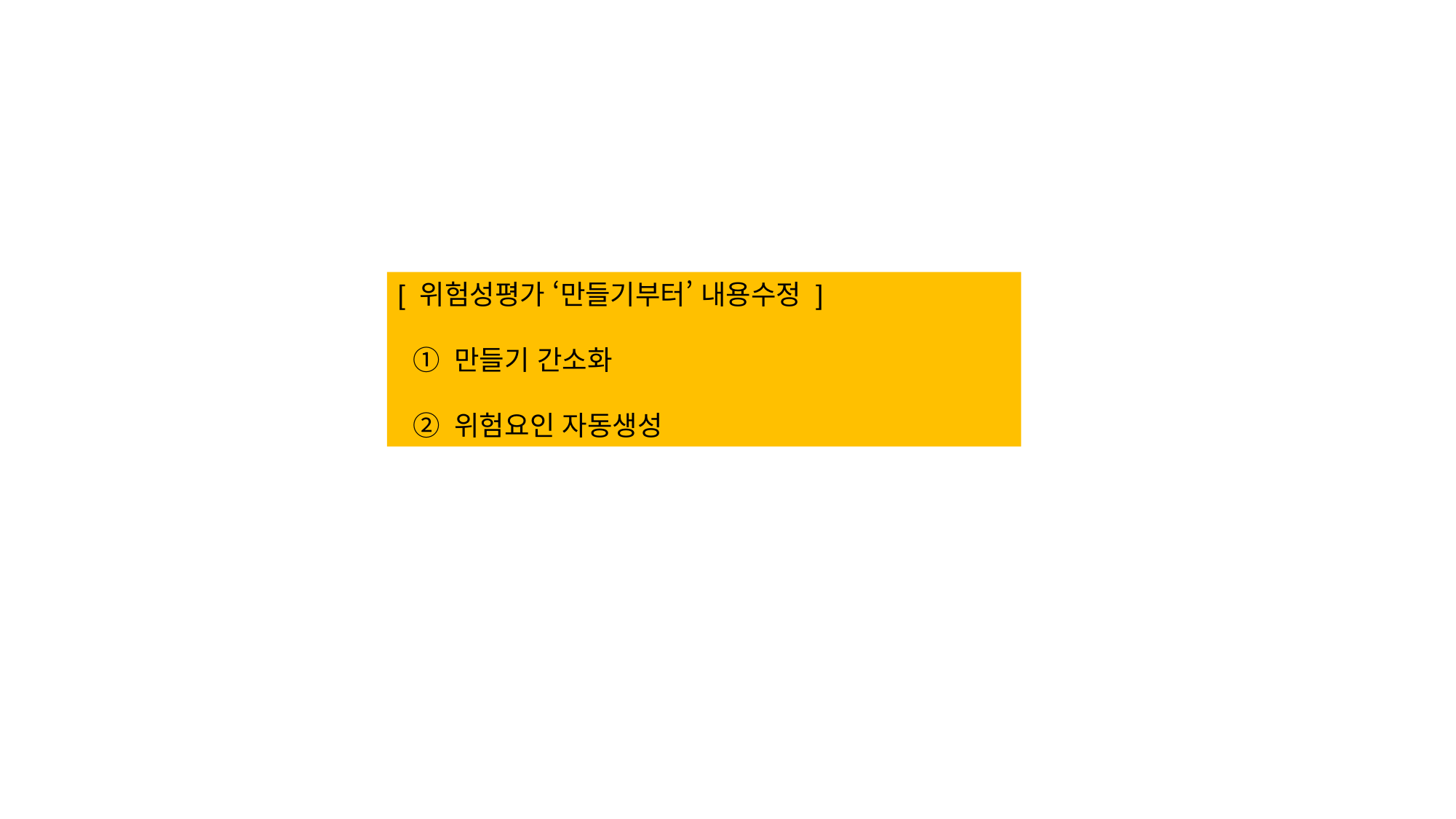

[ 위험성평가 ‘만들기부터’ 내용수정 ]

  ① 만들기 간소화

  ② 위험요인 자동생성